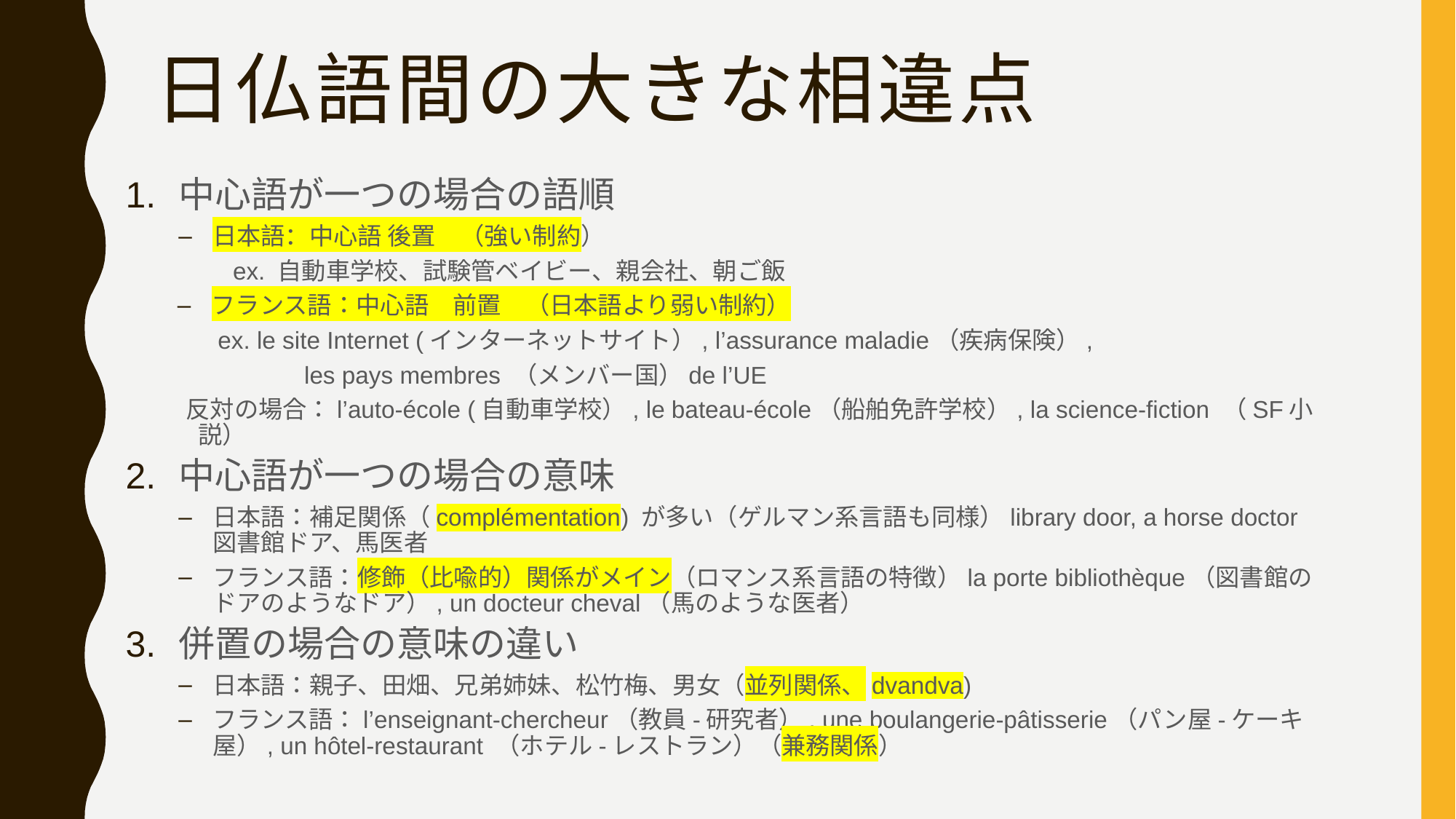

# 日仏語間の大きな相違点
中心語が一つの場合の語順
日本語：中心語 後置　（強い制約）
　　ex. 自動車学校、試験管ベイビー、親会社、朝ご飯
フランス語：中心語　前置　（日本語より弱い制約）
      ex. le site Internet (インターネットサイト）, l’assurance maladie（疾病保険）,
　　　　　les pays membres （メンバー国）de l’UE
          反対の場合：l’auto-école (自動車学校）, le bateau-école（船舶免許学校）, la science-fiction （SF小説）
中心語が一つの場合の意味
日本語：補足関係（complémentation) が多い（ゲルマン系言語も同様）library door, a horse doctor　図書館ドア、馬医者
フランス語：修飾（比喩的）関係がメイン（ロマンス系言語の特徴）la porte bibliothèque（図書館のドアのようなドア）, un docteur cheval（馬のような医者）
併置の場合の意味の違い
日本語：親子、田畑、兄弟姉妹、松竹梅、男女（並列関係、dvandva)
フランス語：l’enseignant-chercheur（教員-研究者）, une boulangerie-pâtisserie（パン屋-ケーキ屋）, un hôtel-restaurant （ホテル-レストラン）（兼務関係）